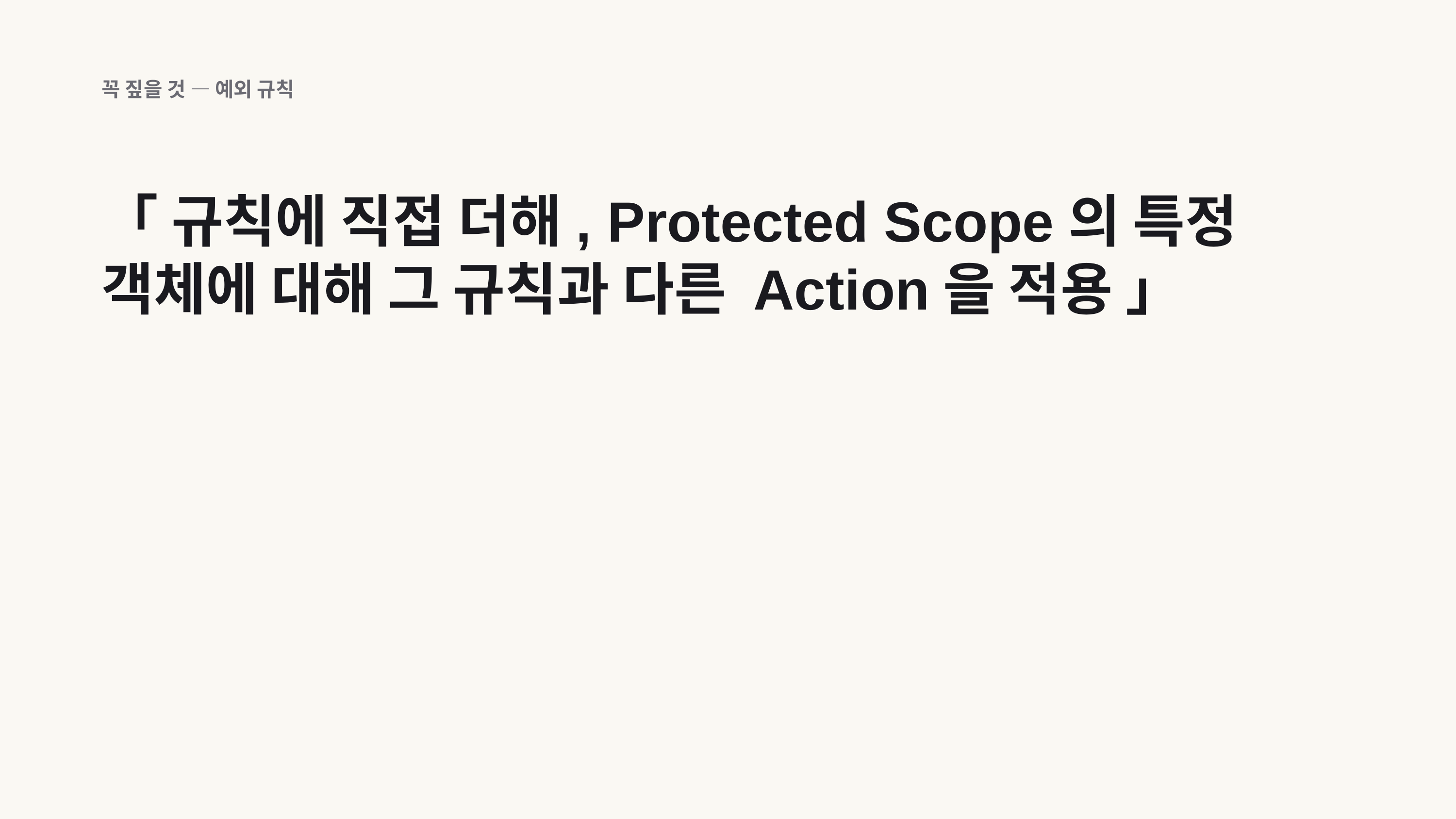

꼭 짚을 것 — 예외 규칙
「 규칙에 직접 더해, Protected Scope의 특정 객체에 대해 그 규칙과 다른 Action을 적용 」